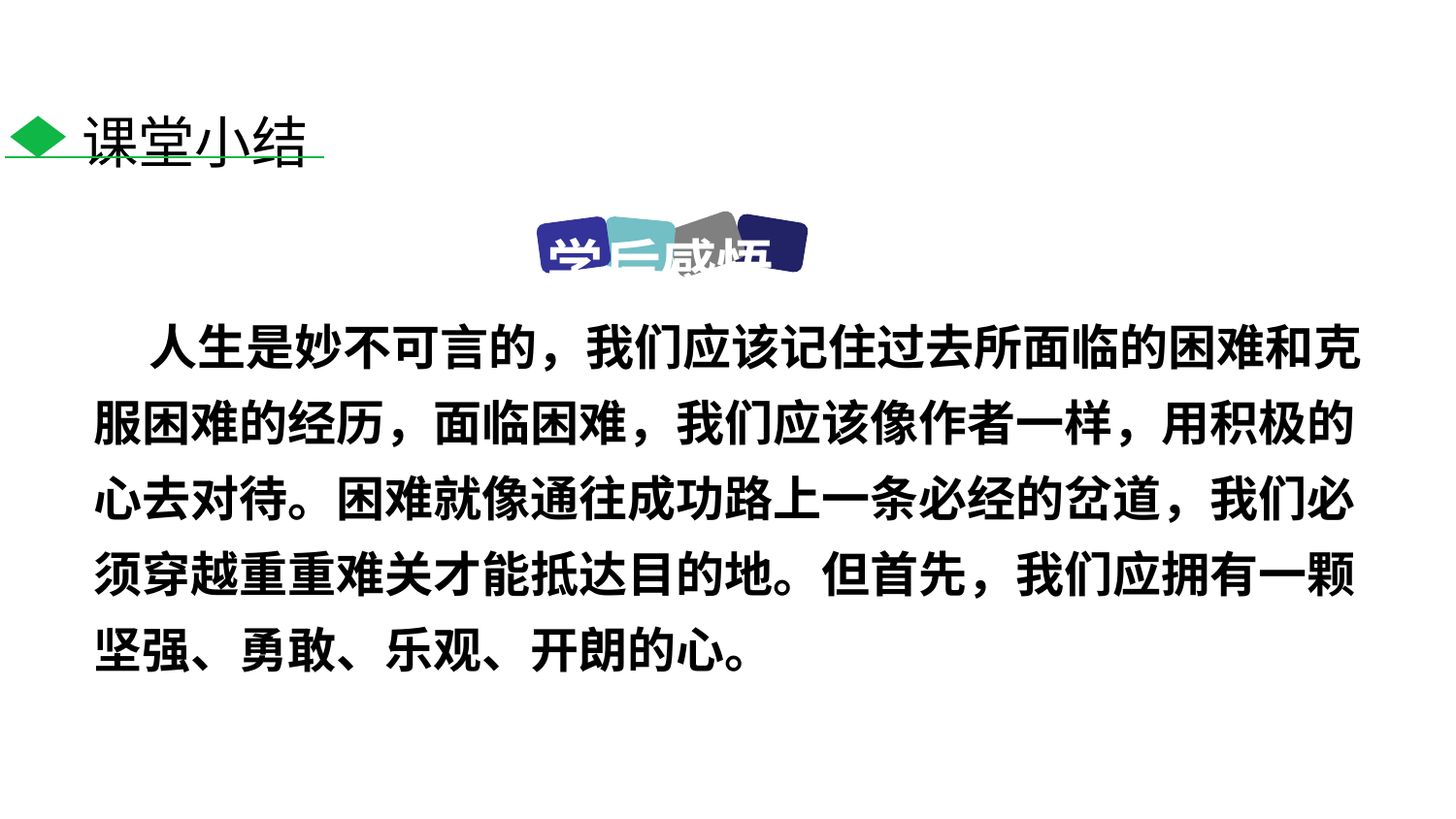

课堂小结

学后感悟

    人生是妙不可言的，我们应该记住过去所面临的困难和克服困难的经历，面临困难，我们应该像作者一样，用积极的心去对待。困难就像通往成功路上一条必经的岔道，我们必须穿越重重难关才能抵达目的地。但首先，我们应拥有一颗坚强、勇敢、乐观、开朗的心。